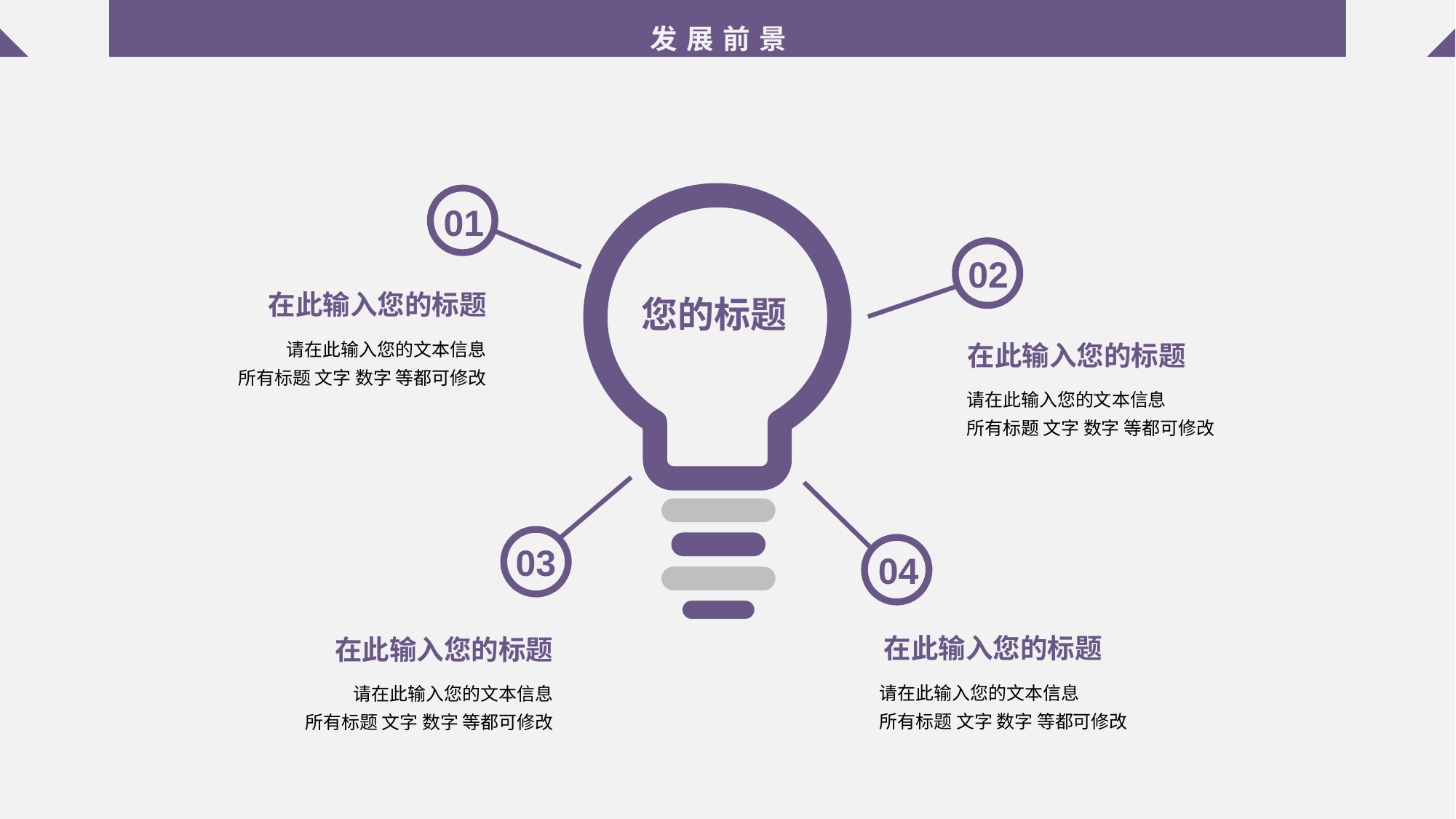

发展前景

01

02
在此输入您的标题
您的标题
请在此输入您的文本信息
所有标题 文字 数字 等都可修改
在此输入您的标题
请在此输入您的文本信息
所有标题 文字 数字 等都可修改

03

04

在此输入您的标题
在此输入您的标题
请在此输入您的文本信息
所有标题 文字 数字 等都可修改
请在此输入您的文本信息
所有标题 文字 数字 等都可修改